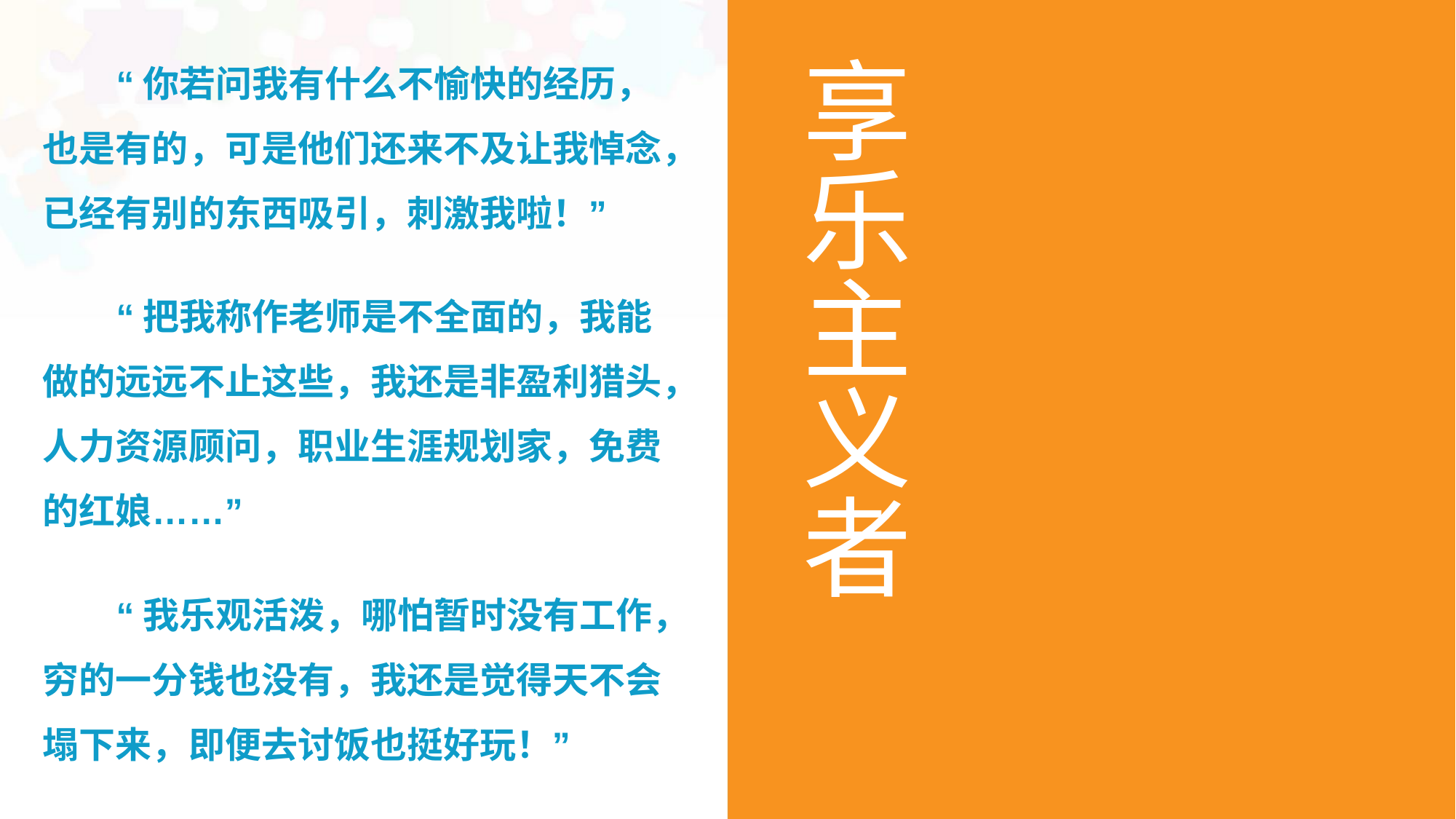

“你若问我有什么不愉快的经历，
也是有的，可是他们还来不及让我悼念，
已经有别的东西吸引，刺激我啦！”
享
乐
主
义
者
“把我称作老师是不全面的，我能
做的远远不止这些，我还是非盈利猎头，
人力资源顾问，职业生涯规划家，免费
的红娘……”
“我乐观活泼，哪怕暂时没有工作，
穷的一分钱也没有，我还是觉得天不会
塌下来，即便去讨饭也挺好玩！”